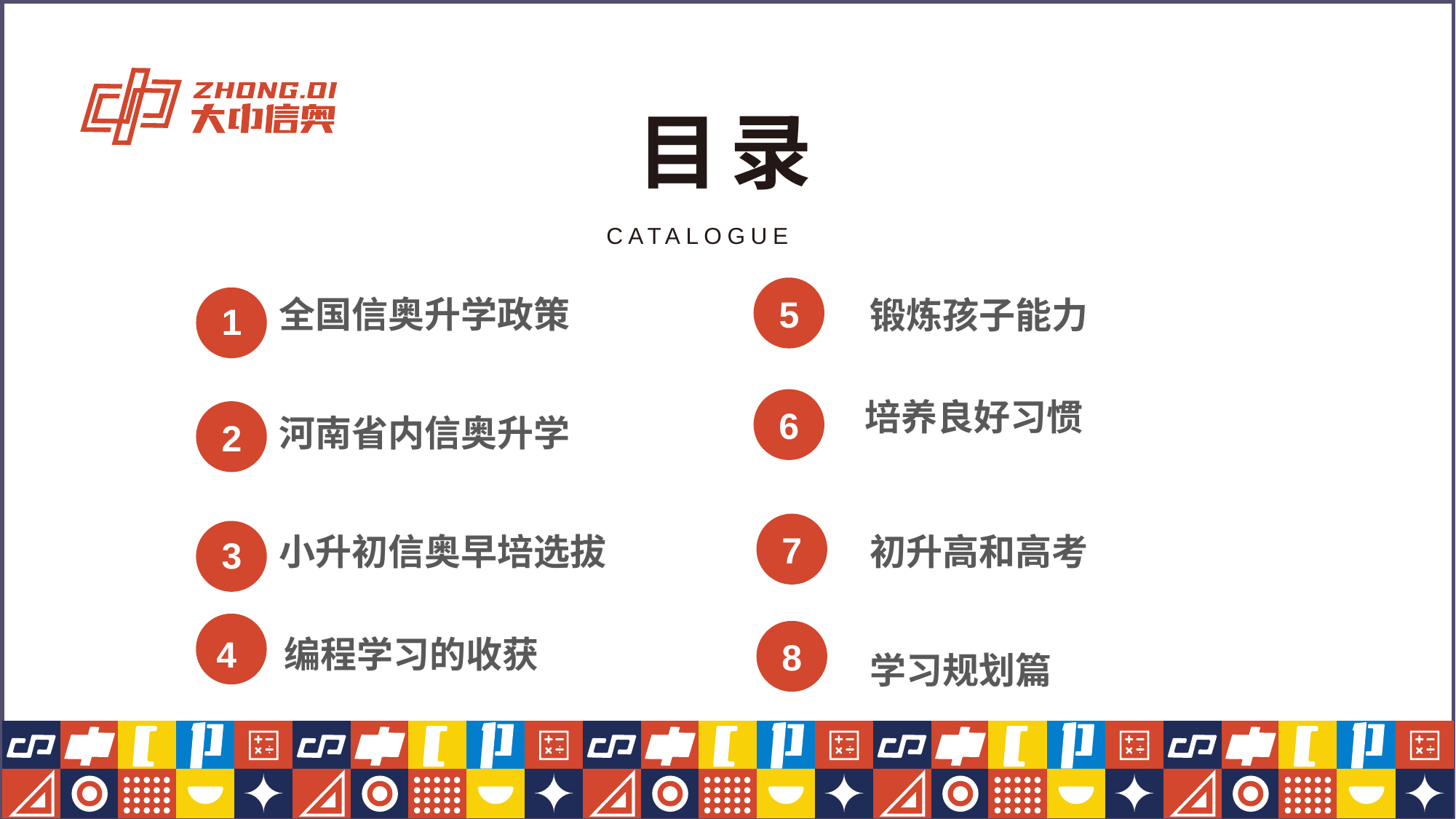

目录
CATALOGUE

全国信奥升学政策
锻炼孩子能力
5

1
培养良好习惯
6

河南省内信奥升学
6
2
7

初升高和高考
小升初信奥早培选拔
3

8
4
编程学习的收获
学习规划篇